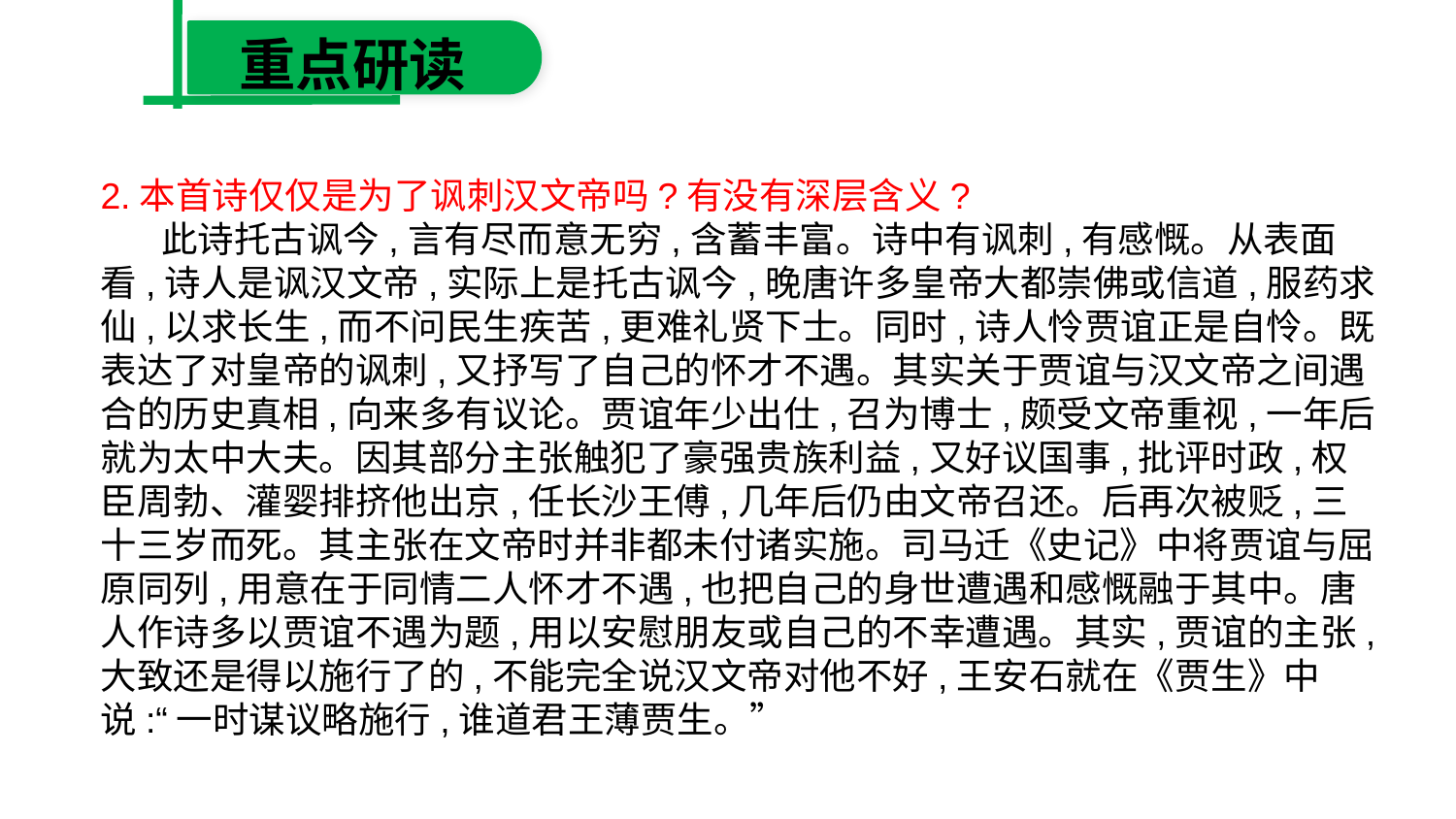

重点研读
2.本首诗仅仅是为了讽刺汉文帝吗?有没有深层含义?
　   此诗托古讽今,言有尽而意无穷,含蓄丰富。诗中有讽刺,有感慨。从表面看,诗人是讽汉文帝,实际上是托古讽今,晚唐许多皇帝大都崇佛或信道,服药求仙,以求长生,而不问民生疾苦,更难礼贤下士。同时,诗人怜贾谊正是自怜。既表达了对皇帝的讽刺,又抒写了自己的怀才不遇。其实关于贾谊与汉文帝之间遇合的历史真相,向来多有议论。贾谊年少出仕,召为博士,颇受文帝重视,一年后就为太中大夫。因其部分主张触犯了豪强贵族利益,又好议国事,批评时政,权臣周勃、灌婴排挤他出京,任长沙王傅,几年后仍由文帝召还。后再次被贬,三十三岁而死。其主张在文帝时并非都未付诸实施。司马迁《史记》中将贾谊与屈原同列,用意在于同情二人怀才不遇,也把自己的身世遭遇和感慨融于其中。唐人作诗多以贾谊不遇为题,用以安慰朋友或自己的不幸遭遇。其实,贾谊的主张,大致还是得以施行了的,不能完全说汉文帝对他不好,王安石就在《贾生》中说:“一时谋议略施行,谁道君王薄贾生。”